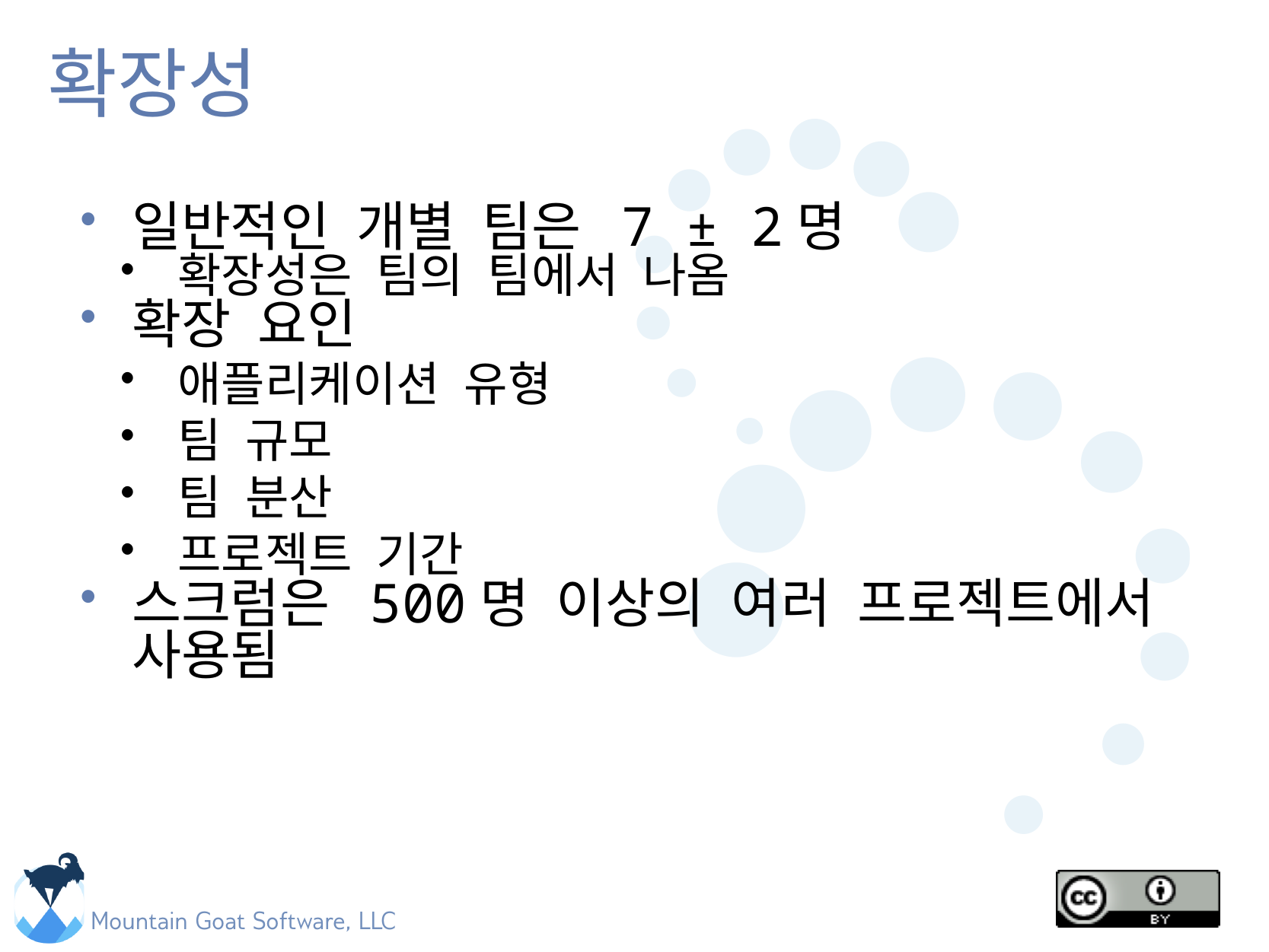

# 확장성
일반적인 개별 팀은 7 ± 2명
확장성은 팀의 팀에서 나옴
확장 요인
애플리케이션 유형
팀 규모
팀 분산
프로젝트 기간
스크럼은 500명 이상의 여러 프로젝트에서 사용됨